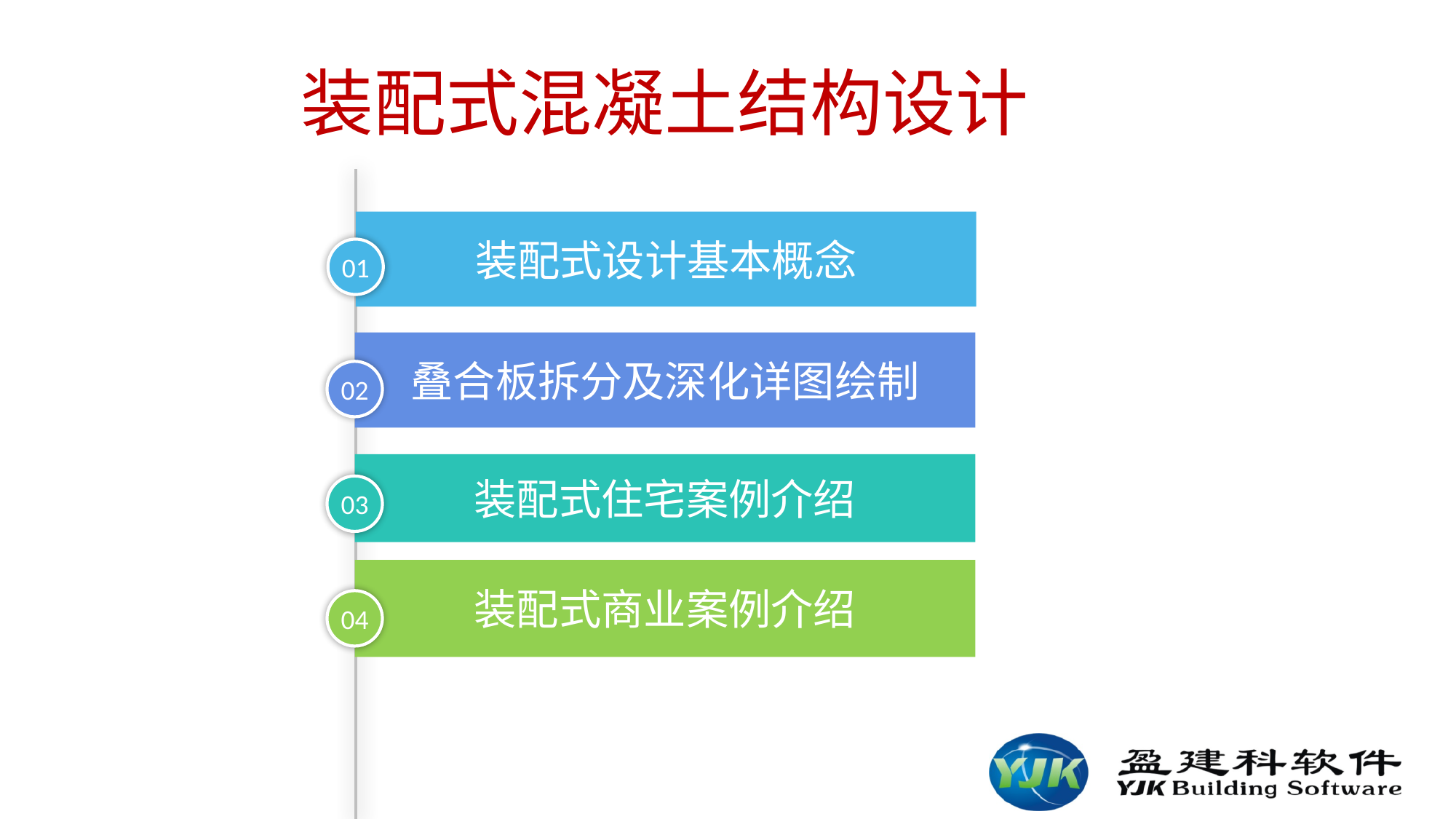

# 装配式混凝土结构设计
装配式设计基本概念
01
叠合板拆分及深化详图绘制
02
装配式住宅案例介绍
03
装配式商业案例介绍
04
2